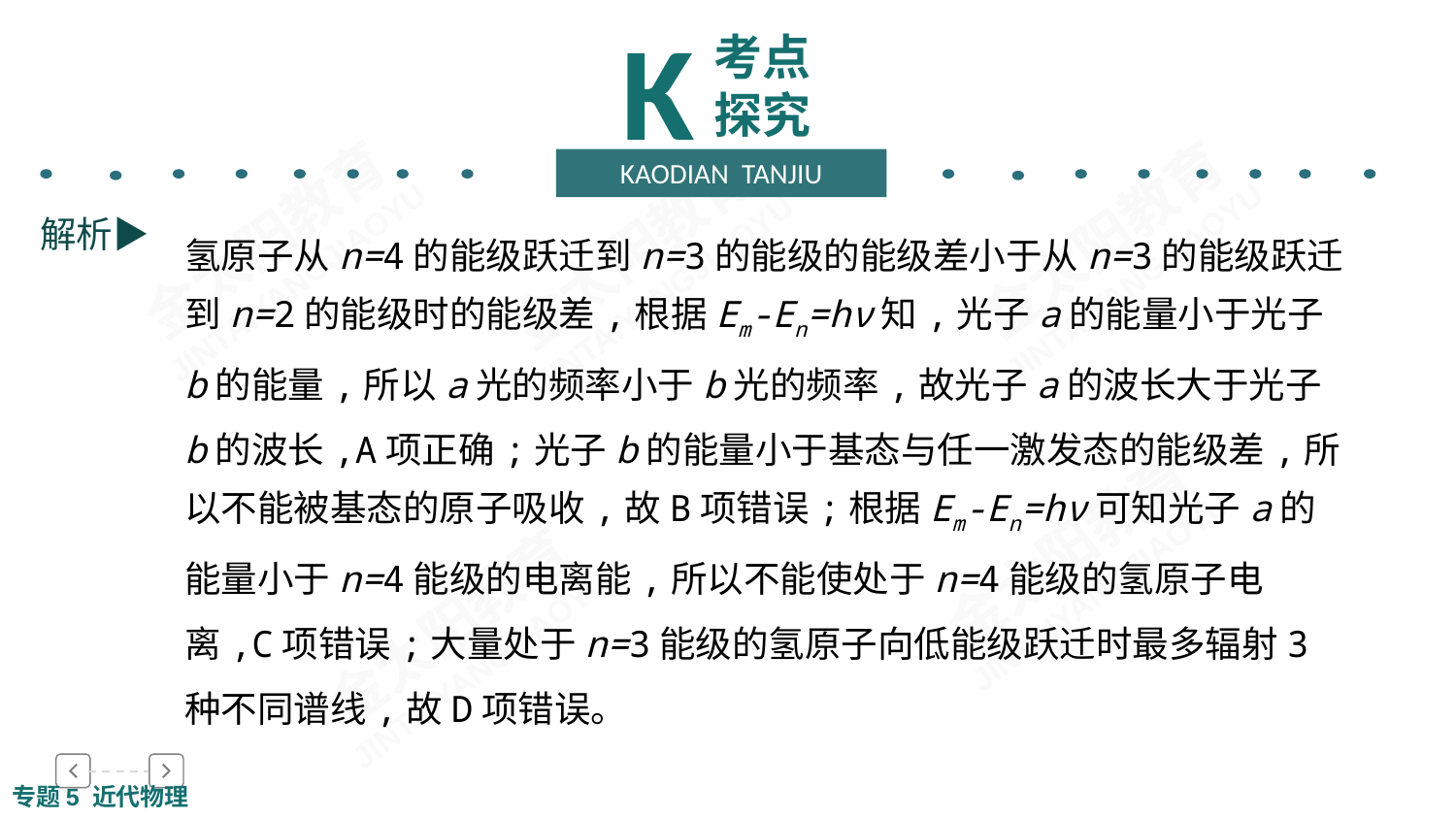

K
考点探究
KAODIAN  TANJIU

解析▶
氢原子从n=4的能级跃迁到n=3的能级的能级差小于从n=3的能级跃迁到n=2的能级时的能级差,根据Em-En=hν知,光子a的能量小于光子b的能量,所以a光的频率小于b光的频率,故光子a的波长大于光子b的波长,A项正确;光子b的能量小于基态与任一激发态的能级差,所以不能被基态的原子吸收,故B项错误;根据Em-En=hν可知光子a的能量小于n=4能级的电离能,所以不能使处于n=4能级的氢原子电离,C项错误;大量处于n=3能级的氢原子向低能级跃迁时最多辐射3种不同谱线,故D项错误。